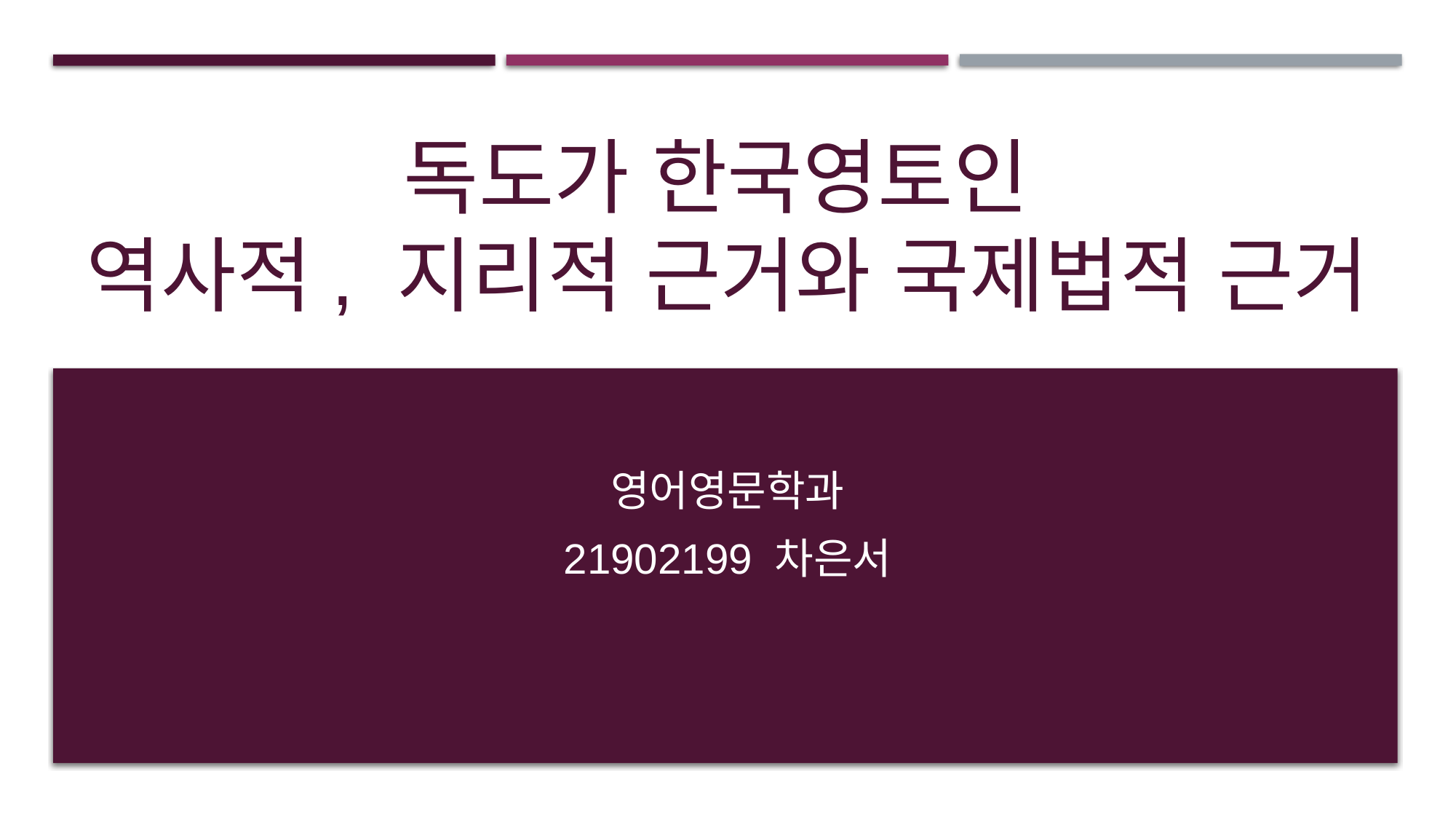

# 독도가 한국영토인 역사적, 지리적 근거와 국제법적 근거
영어영문학과
21902199 차은서